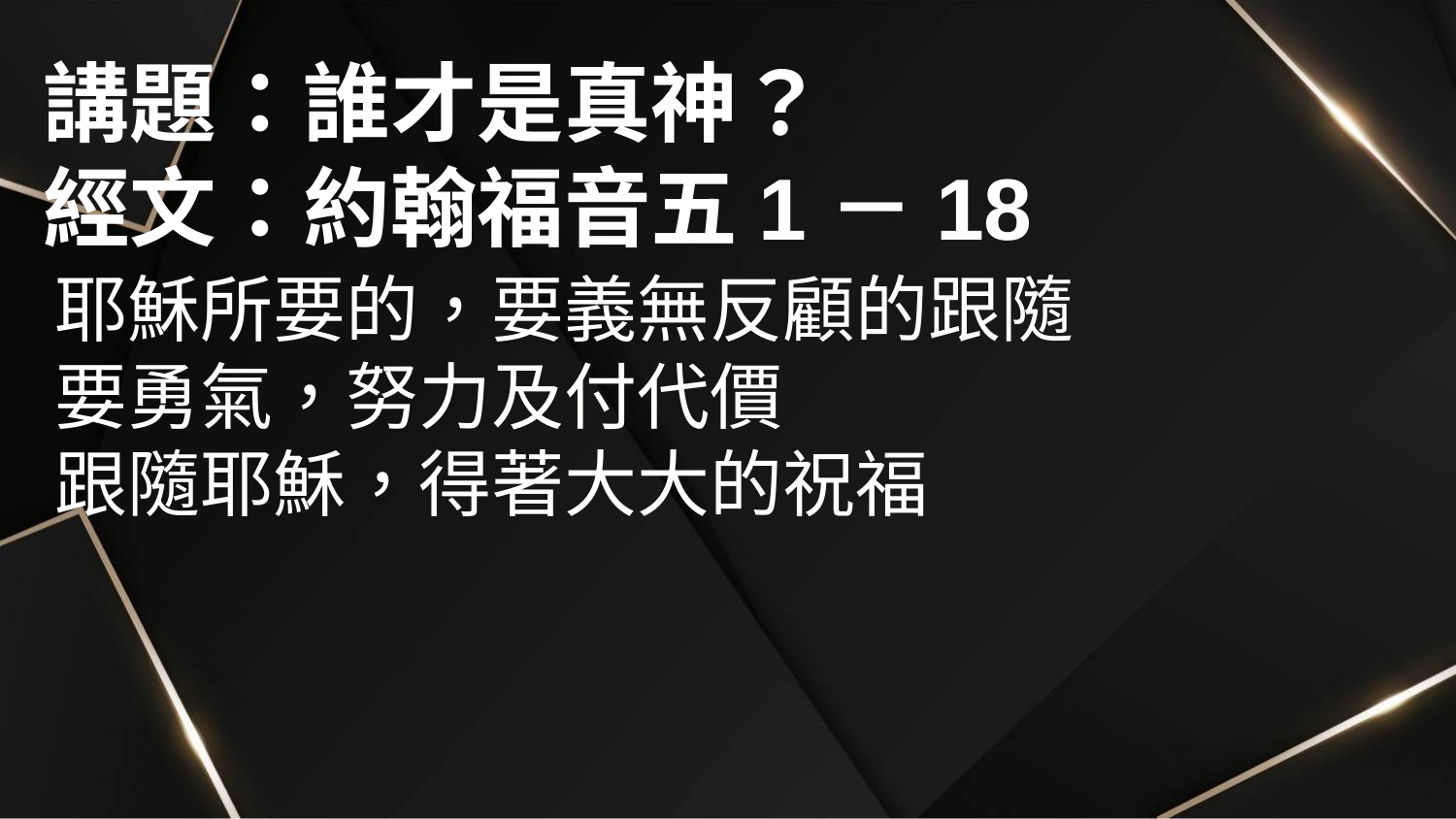

# 講題：誰才是真神？ 經文：約翰福音五1－18
耶穌所要的，要義無反顧的跟隨
要勇氣，努力及付代價
跟隨耶穌，得著大大的祝福